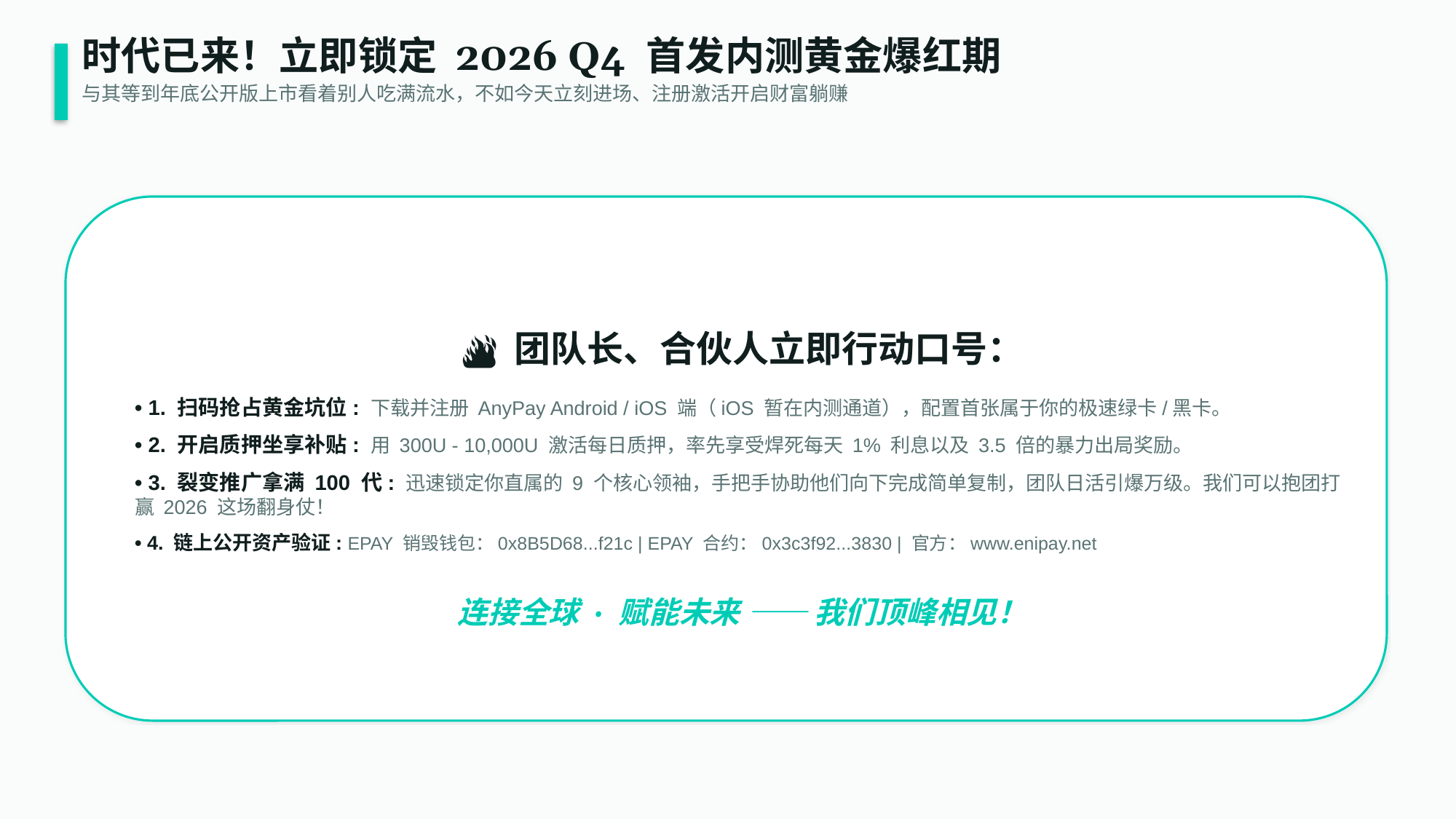

时代已来！立即锁定 2026 Q4 首发内测黄金爆红期
与其等到年底公开版上市看着别人吃满流水，不如今天立刻进场、注册激活开启财富躺赚

🔥 团队长、合伙人立即行动口号：
• 1. 扫码抢占黄金坑位: 下载并注册 AnyPay Android / iOS 端（iOS 暂在内测通道），配置首张属于你的极速绿卡/黑卡。
• 2. 开启质押坐享补贴: 用 300U - 10,000U 激活每日质押，率先享受焊死每天 1% 利息以及 3.5 倍的暴力出局奖励。
• 3. 裂变推广拿满 100 代: 迅速锁定你直属的 9 个核心领袖，手把手协助他们向下完成简单复制，团队日活引爆万级。我们可以抱团打赢 2026 这场翻身仗！
• 4. 链上公开资产验证: EPAY 销毁钱包：0x8B5D68...f21c | EPAY 合约：0x3c3f92...3830 | 官方：www.enipay.net
连接全球 · 赋能未来 —— 我们顶峰相见！